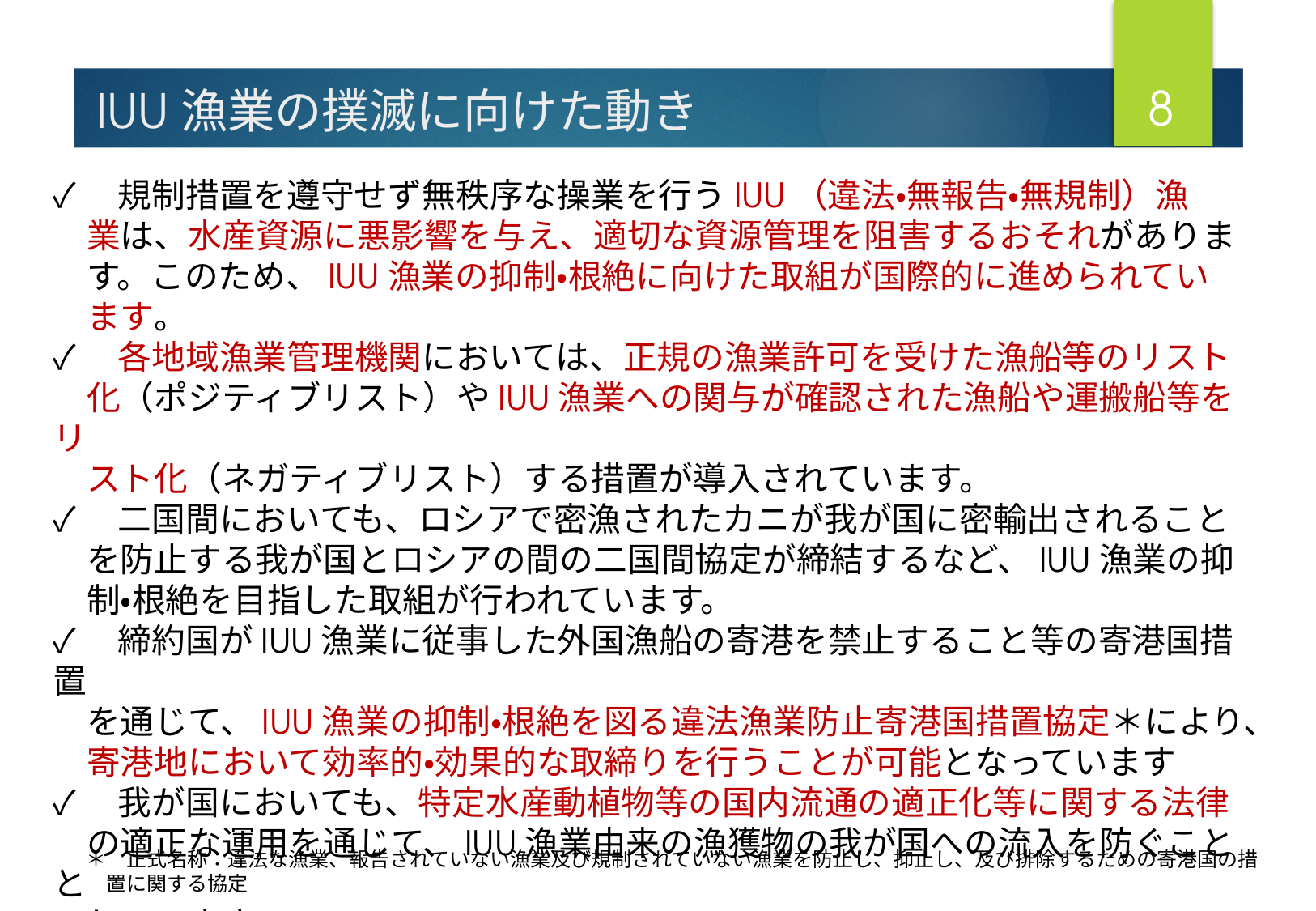

8
# IUU漁業の撲滅に向けた動き

✓　規制措置を遵守せず無秩序な操業を行うIUU（違法・無報告・無規制）漁
　業は、水産資源に悪影響を与え、適切な資源管理を阻害するおそれがありま
　す。このため、IUU漁業の抑制・根絶に向けた取組が国際的に進められてい
　ます。
✓　各地域漁業管理機関においては、正規の漁業許可を受けた漁船等のリスト
　化（ポジティブリスト）やIUU漁業への関与が確認された漁船や運搬船等をリ
　スト化（ネガティブリスト）する措置が導入されています。
✓　二国間においても、ロシアで密漁されたカニが我が国に密輸出されること
　を防止する我が国とロシアの間の二国間協定が締結するなど、IUU漁業の抑
　制・根絶を目指した取組が行われています。
✓　締約国がIUU漁業に従事した外国漁船の寄港を禁止すること等の寄港国措置
　を通じて、IUU漁業の抑制・根絶を図る違法漁業防止寄港国措置協定＊により、
　寄港地において効率的・効果的な取締りを行うことが可能となっています
✓　我が国においても、特定水産動植物等の国内流通の適正化等に関する法律
　の適正な運用を通じて、IUU漁業由来の漁獲物の我が国への流入を防ぐことと
　しています。
＊　正式名称：違法な漁業、報告されていない漁業及び規制されていない漁業を防止し、抑止し、及び排除するための寄港国の措
　置に関する協定